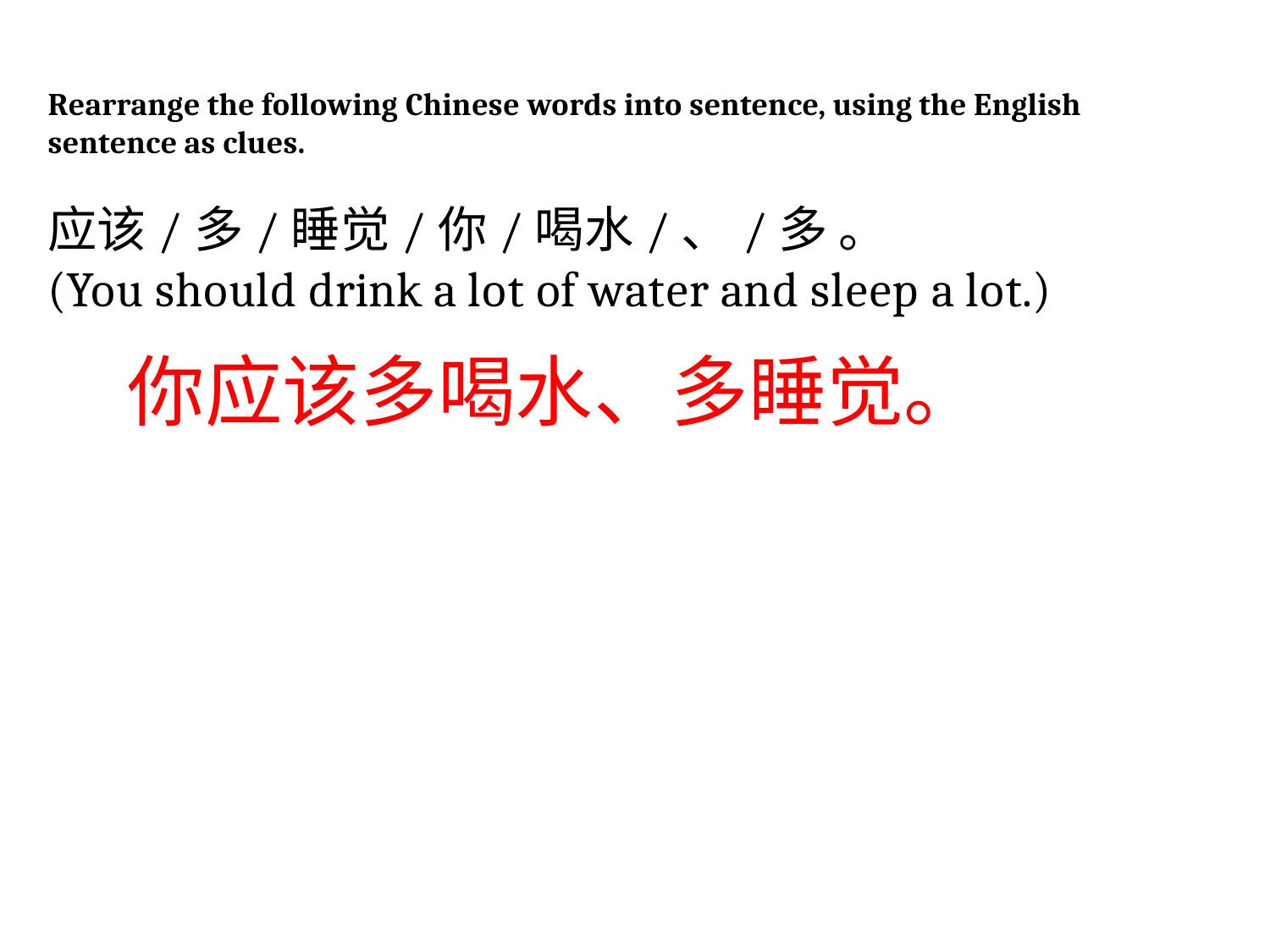

Rearrange the following Chinese words into sentence, using the English
sentence as clues.

应该/多/睡觉/你/喝水/、/多 。
(You should drink a lot of water and sleep a lot.)
你应该多喝水、多睡觉。